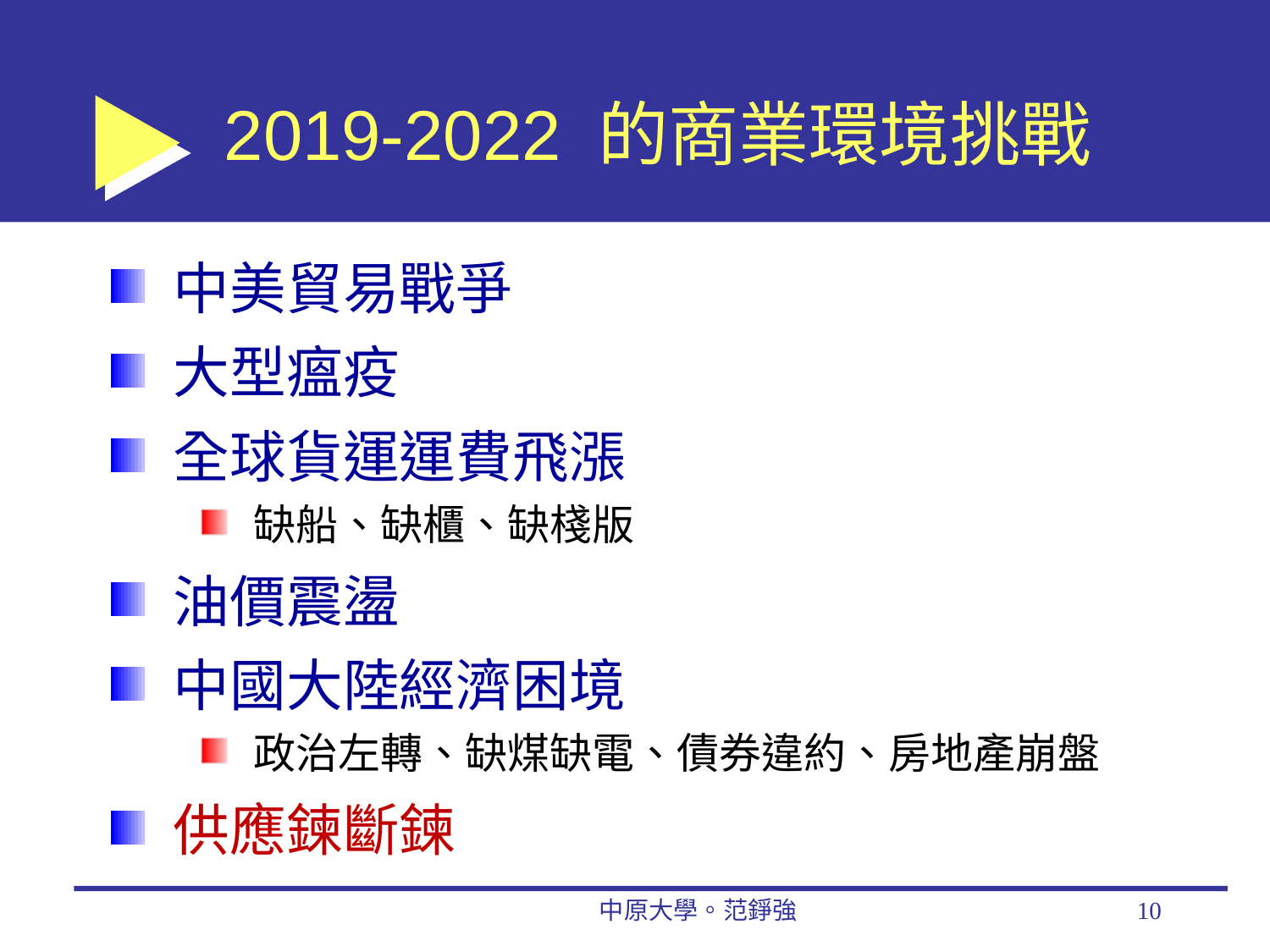

# 2019-2022 的商業環境挑戰
中美貿易戰爭
大型瘟疫
全球貨運運費飛漲
缺船、缺櫃、缺棧版
油價震盪
中國大陸經濟困境
政治左轉、缺煤缺電、債券違約、房地產崩盤
供應鍊斷鍊
中原大學。范錚強
10